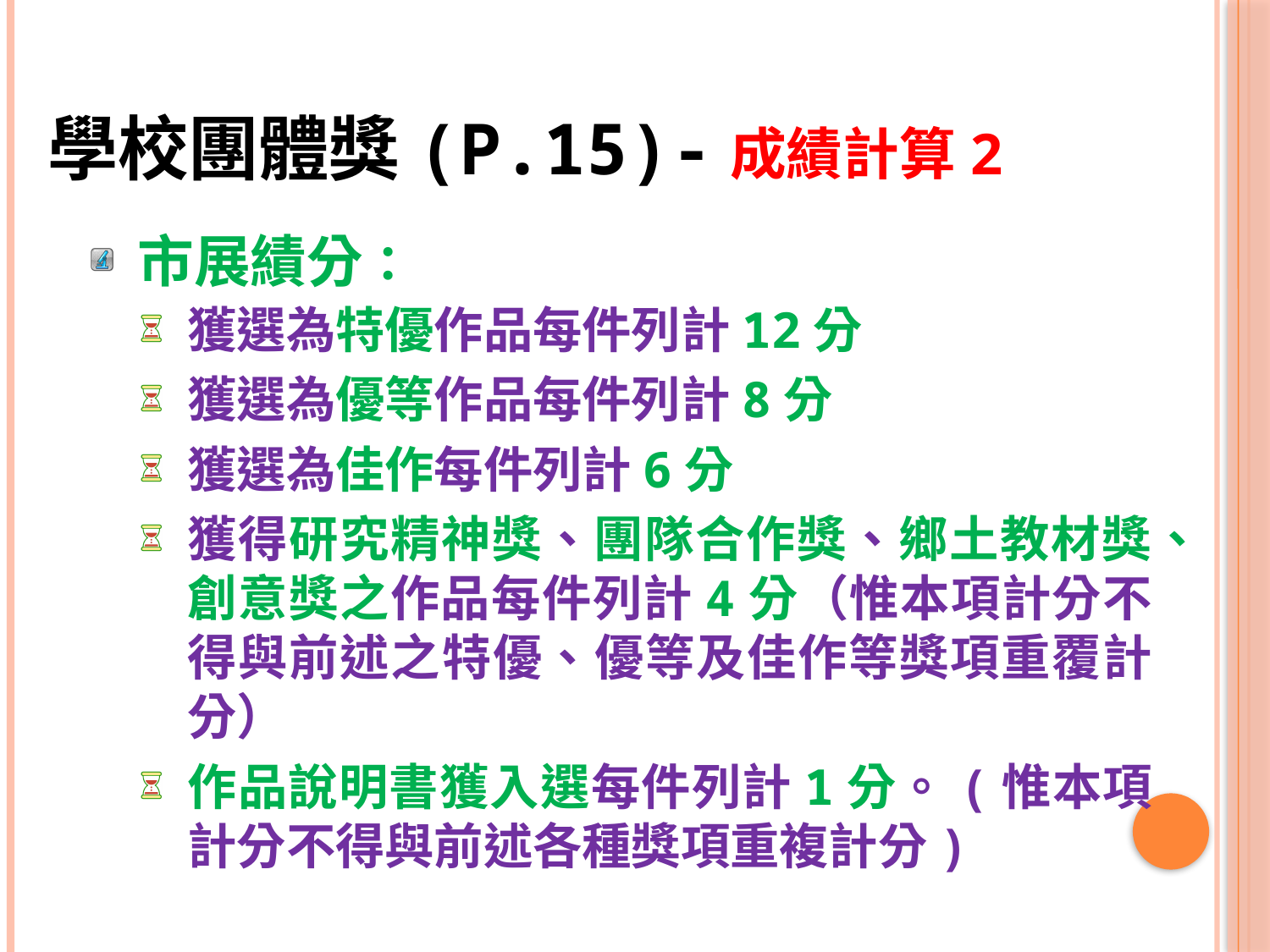

# 學校團體獎(P.15)-成績計算2
市展績分：
獲選為特優作品每件列計12分
獲選為優等作品每件列計8分
獲選為佳作每件列計6分
獲得研究精神獎、團隊合作獎、鄉土教材獎、創意獎之作品每件列計4分（惟本項計分不得與前述之特優、優等及佳作等獎項重覆計分）
作品說明書獲入選每件列計1分。(惟本項計分不得與前述各種獎項重複計分)